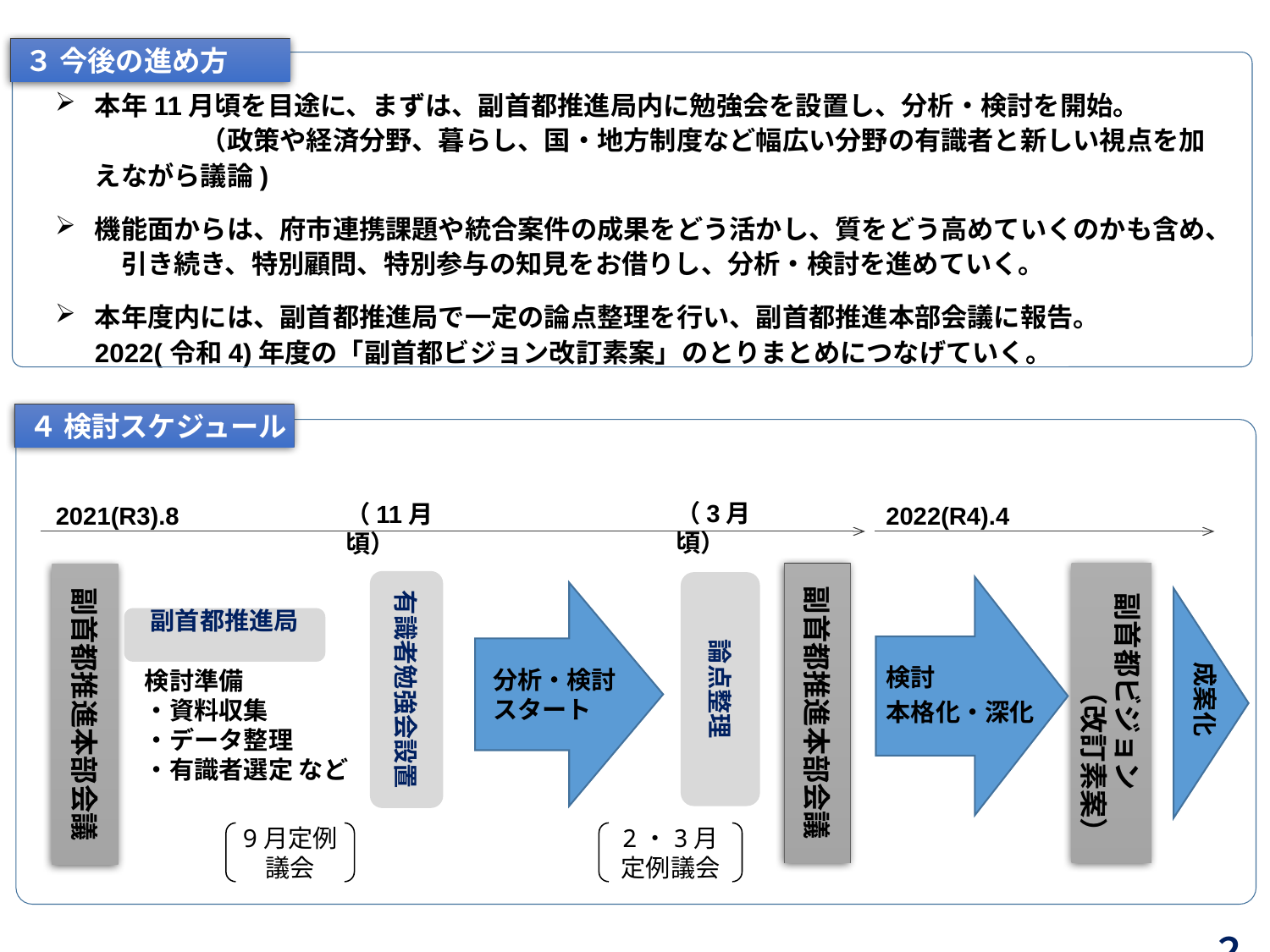

３ 今後の進め方

本年11月頃を目途に、まずは、副首都推進局内に勉強会を設置し、分析・検討を開始。　　　　　　（政策や経済分野、暮らし、国・地方制度など幅広い分野の有識者と新しい視点を加えながら議論)
機能面からは、府市連携課題や統合案件の成果をどう活かし、質をどう高めていくのかも含め、　引き続き、特別顧問、特別参与の知見をお借りし、分析・検討を進めていく。
本年度内には、副首都推進局で一定の論点整理を行い、副首都推進本部会議に報告。　　　　2022(令和4)年度の「副首都ビジョン改訂素案」のとりまとめにつなげていく。
４ 検討スケジュール

2021(R3).8
2022(R4).4
（3月頃）
（11月頃）
副首都推進本部会議
副首都ビジョン
　　　（改訂素案）
副首都推進本部会議
有識者勉強会設置
論点整理

副首都推進局
検討
本格化・深化
 分析・検討
 スタート
成案化
検討準備
・資料収集
・データ整理
・有識者選定 など
9月定例
議会
2・3月
定例議会
 ２